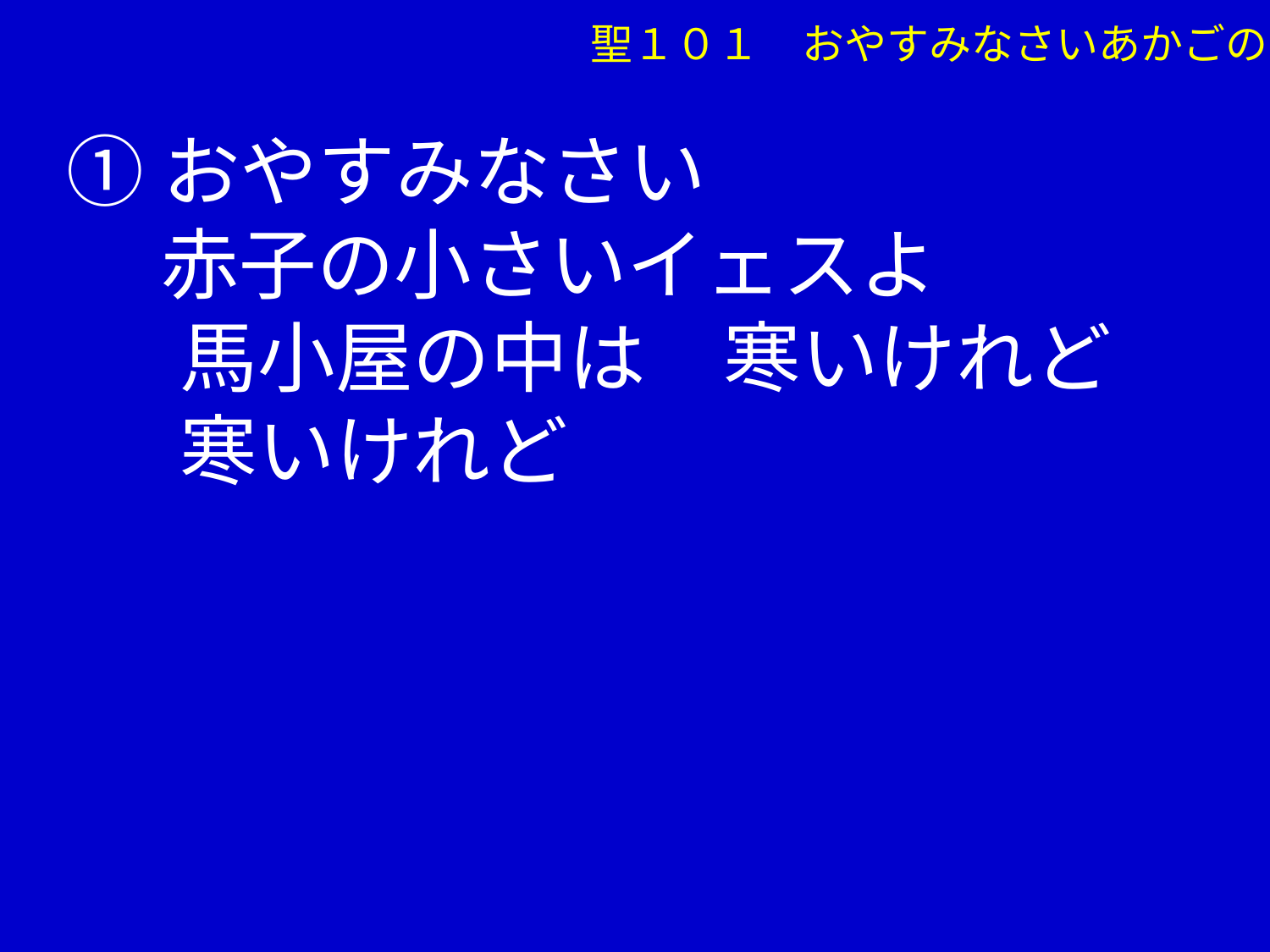

聖１０１　おやすみなさいあかごの
①おやすみなさい
　 赤子の小さいイェスよ
 　馬小屋の中は　寒いけれど
 　寒いけれど